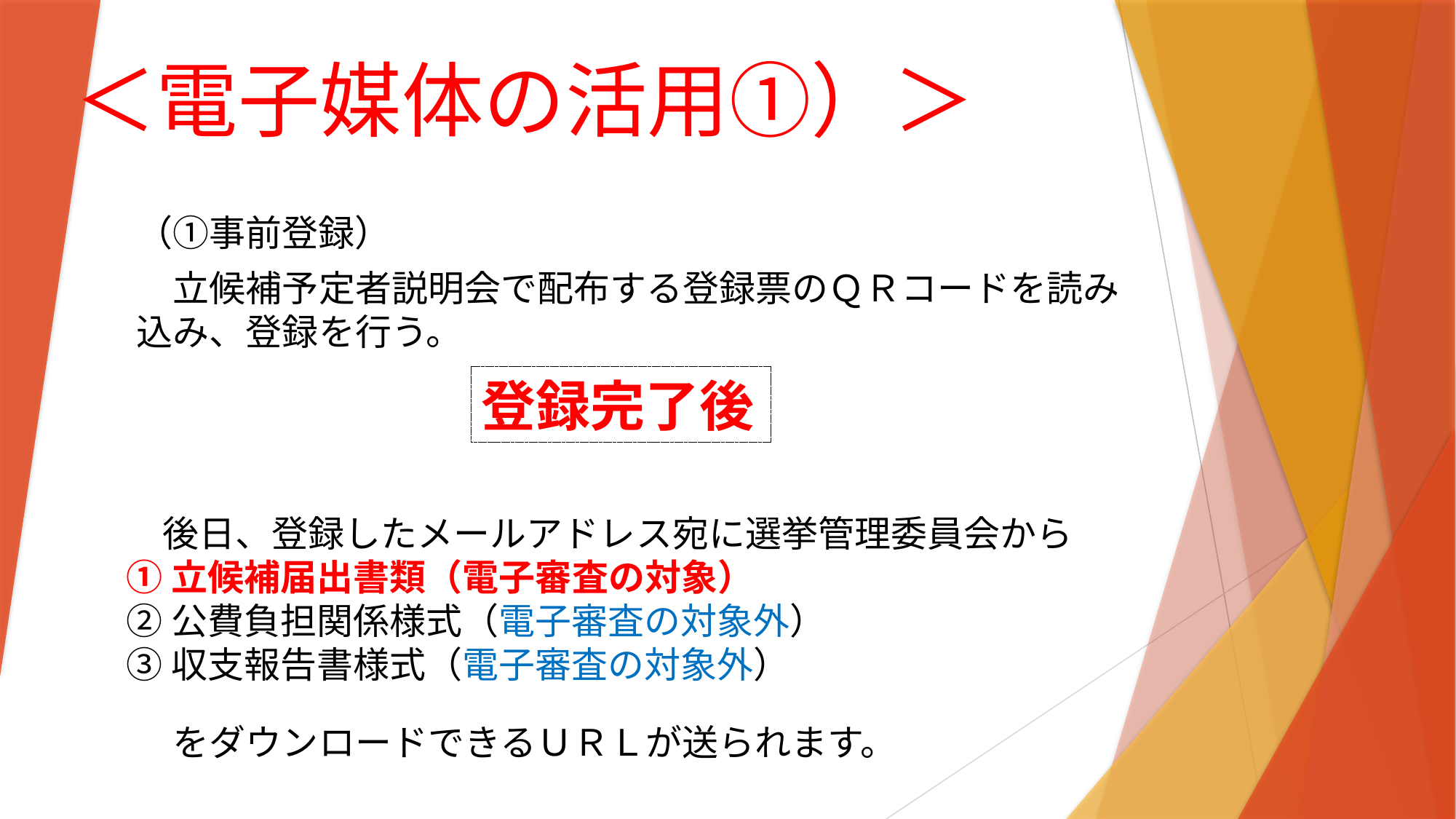

# ＜電子媒体の活用①）＞
（①事前登録）
　立候補予定者説明会で配布する登録票のＱＲコードを読み込み、登録を行う。
登録完了後
　後日、登録したメールアドレス宛に選挙管理委員会から
①立候補届出書類（電子審査の対象）
②公費負担関係様式（電子審査の対象外）
③収支報告書様式（電子審査の対象外）
　をダウンロードできるＵＲＬが送られます。